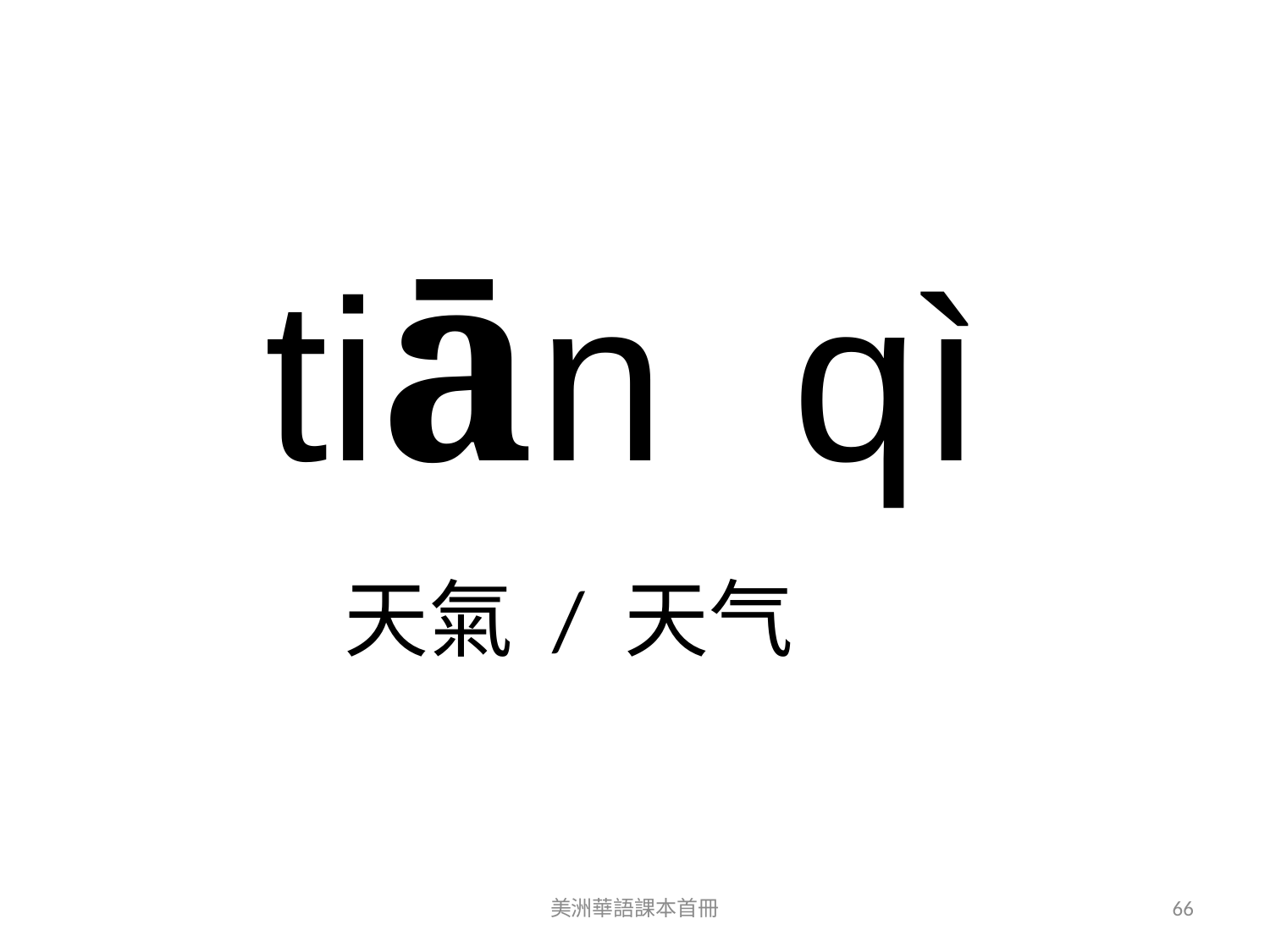

tiān  qì
天氣 / 天气

美洲華語課本首冊
66